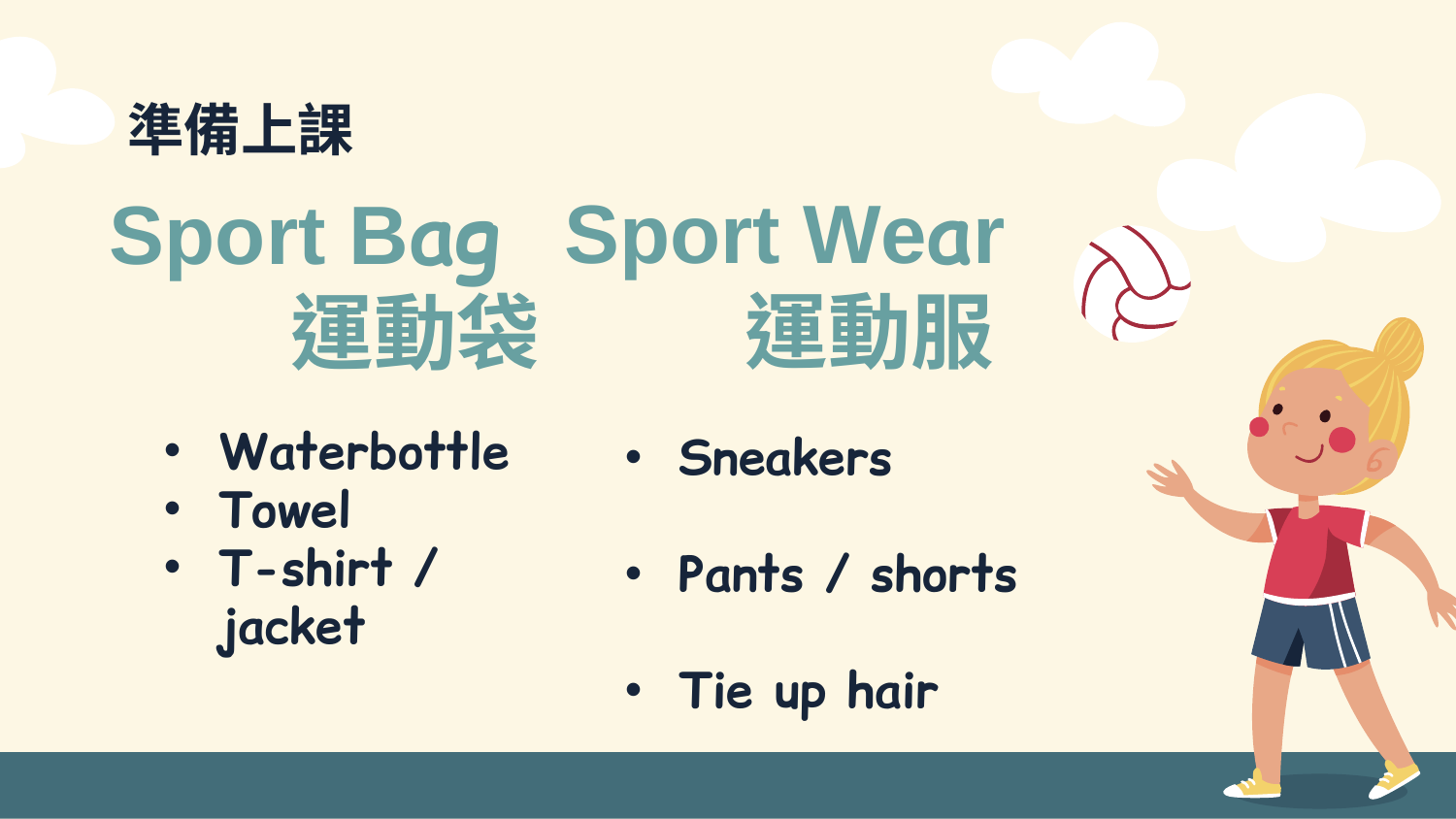

準備上課
Sport Wear
       運動服
Sport Bag
       運動袋

Waterbottle
Towel
T-shirt / jacket
Sneakers

Pants / shorts

Tie up hair